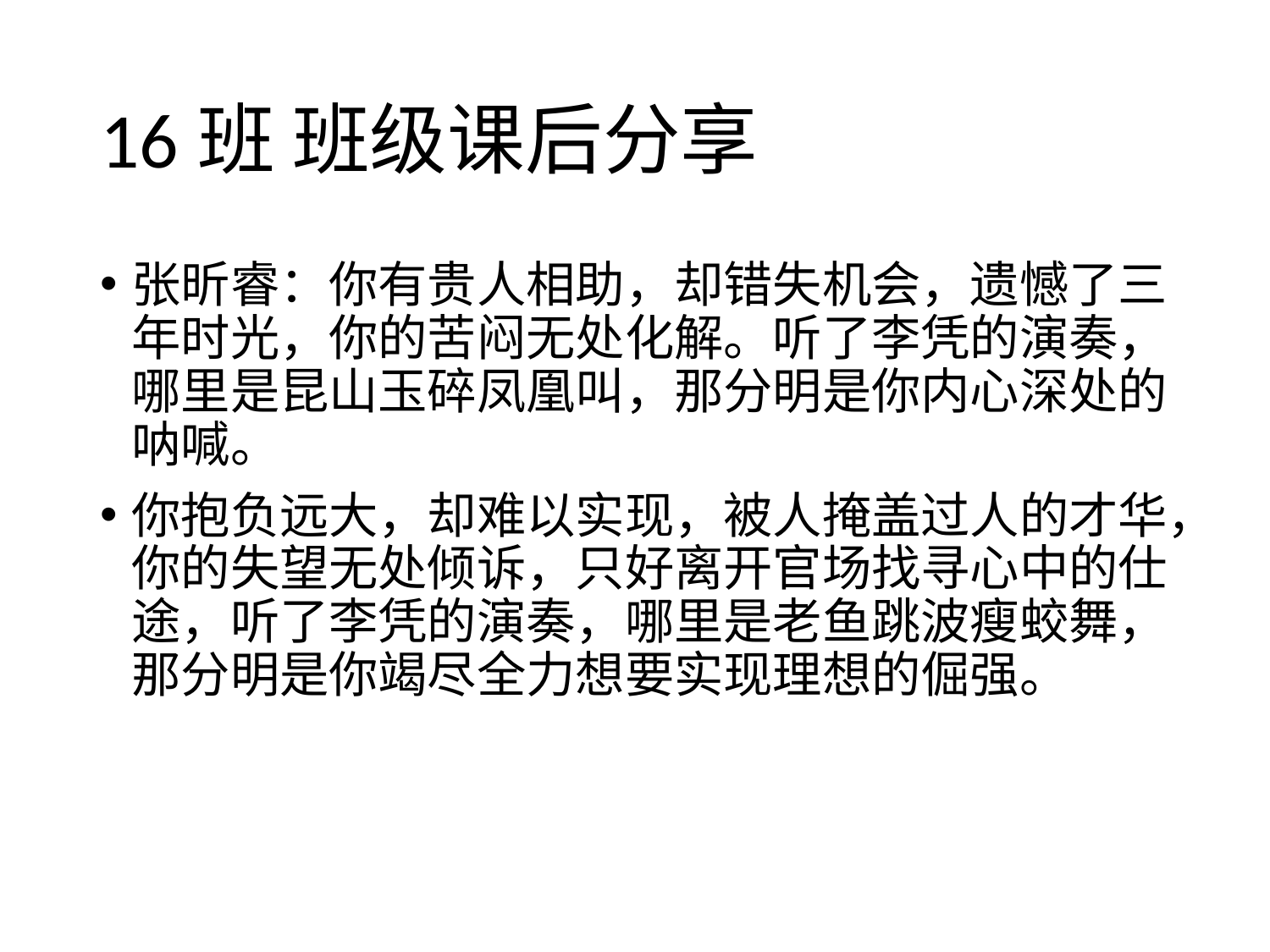

# 16班 班级课后分享
张昕睿：你有贵人相助，却错失机会，遗憾了三年时光，你的苦闷无处化解。听了李凭的演奏，哪里是昆山玉碎凤凰叫，那分明是你内心深处的呐喊。
你抱负远大，却难以实现，被人掩盖过人的才华，你的失望无处倾诉，只好离开官场找寻心中的仕途，听了李凭的演奏，哪里是老鱼跳波瘦蛟舞，那分明是你竭尽全力想要实现理想的倔强。